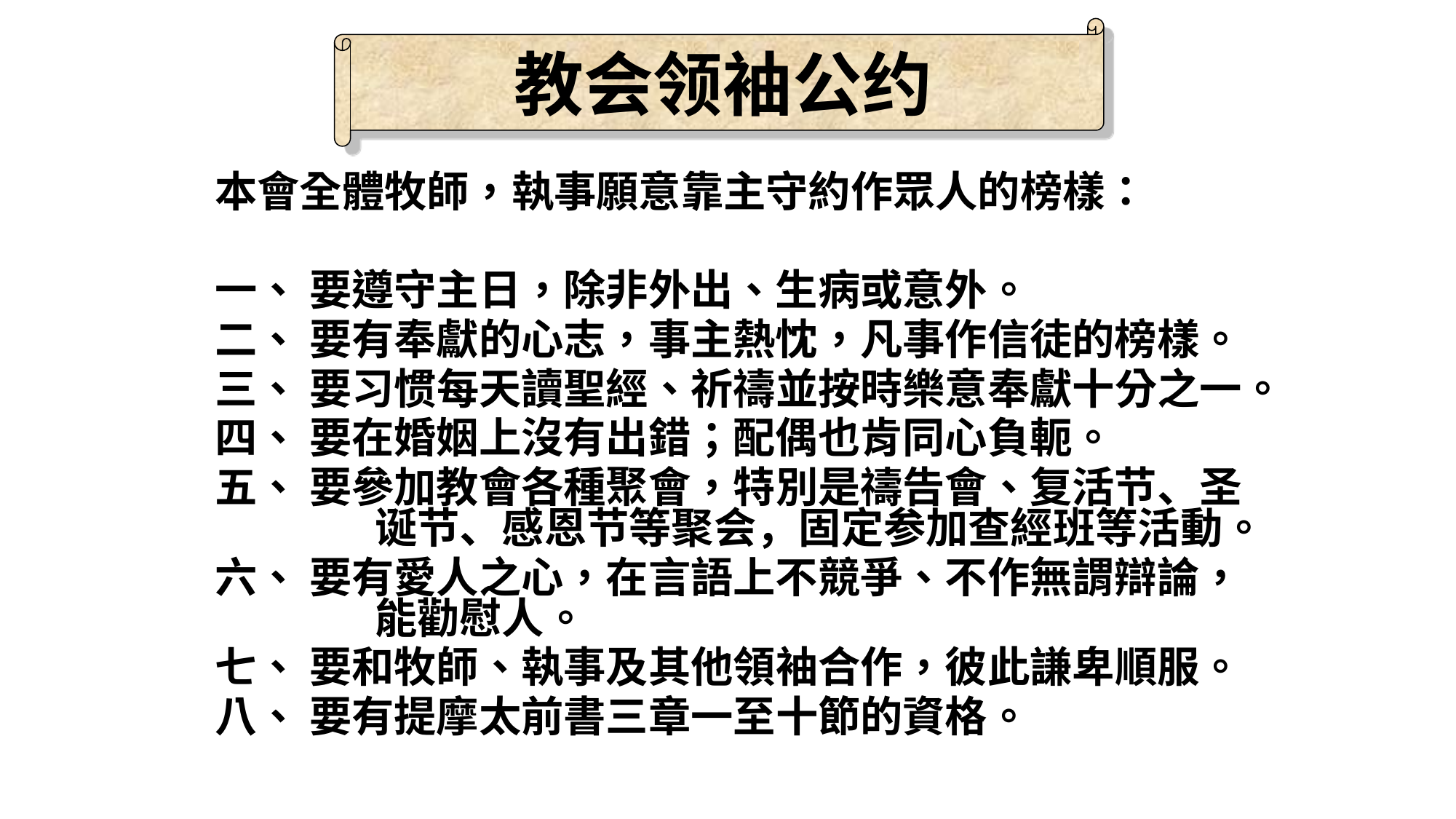

教会领袖公约
本會全體牧師，執事願意靠主守約作眾人的榜樣：

一、 要遵守主日，除非外出、生病或意外。
二、 要有奉獻的心志，事主熱忱，凡事作信徒的榜樣。
三、 要习惯每天讀聖經、祈禱並按時樂意奉獻十分之一。
四、 要在婚姻上沒有出錯；配偶也肯同心負軛。
五、 要參加教會各種聚會，特別是禱告會、复活节、圣诞节、感恩节等聚会，固定参加查經班等活動。
六、 要有愛人之心，在言語上不競爭、不作無謂辯論，能勸慰人。
七、 要和牧師、執事及其他領袖合作，彼此謙卑順服。
八、 要有提摩太前書三章一至十節的資格。